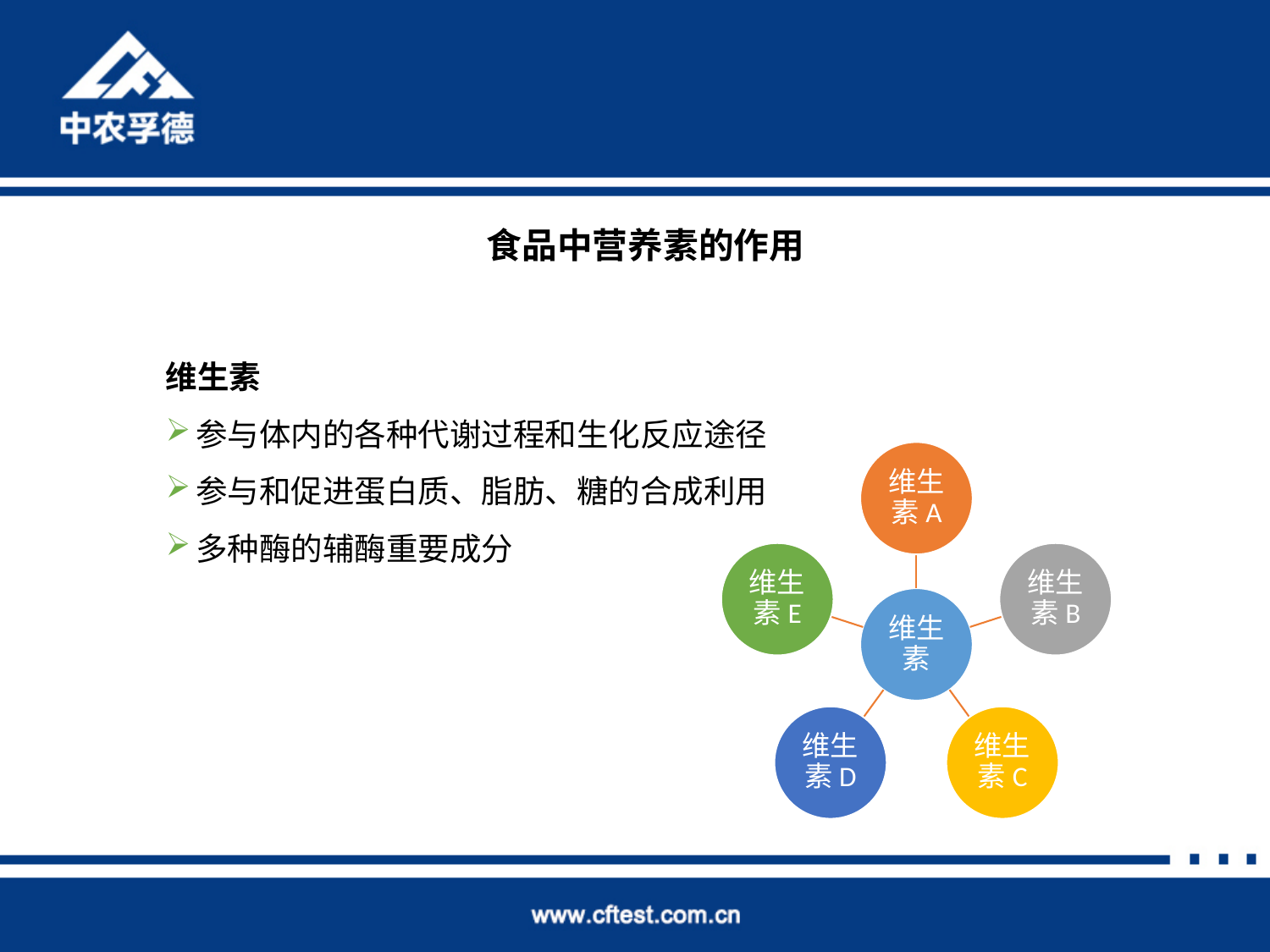

食品中营养素的作用
维生素
参与体内的各种代谢过程和生化反应途径
参与和促进蛋白质、脂肪、糖的合成利用
多种酶的辅酶重要成分
维生素

维生素A

维生素B

维生素C

维生素D

维生素E